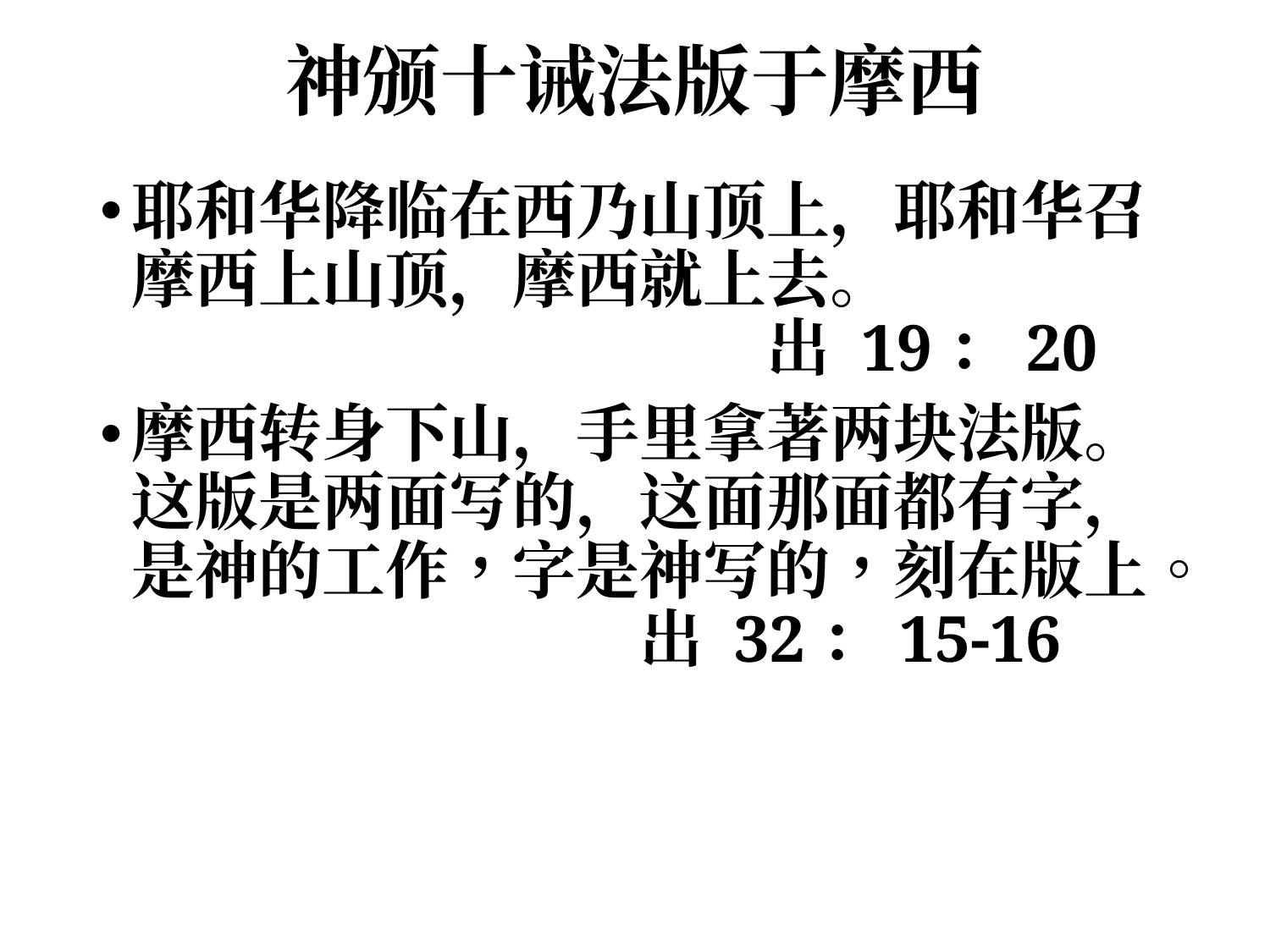

# 神颁十诫法版于摩西
耶和华降临在西乃山顶上，耶和华召摩西上山顶，摩西就上去。							出 19：20
摩西转身下山，手里拿著两块法版。这版是两面写的，这面那面都有字，是神的工作，字是神写的，刻在版上。				出 32：15-16